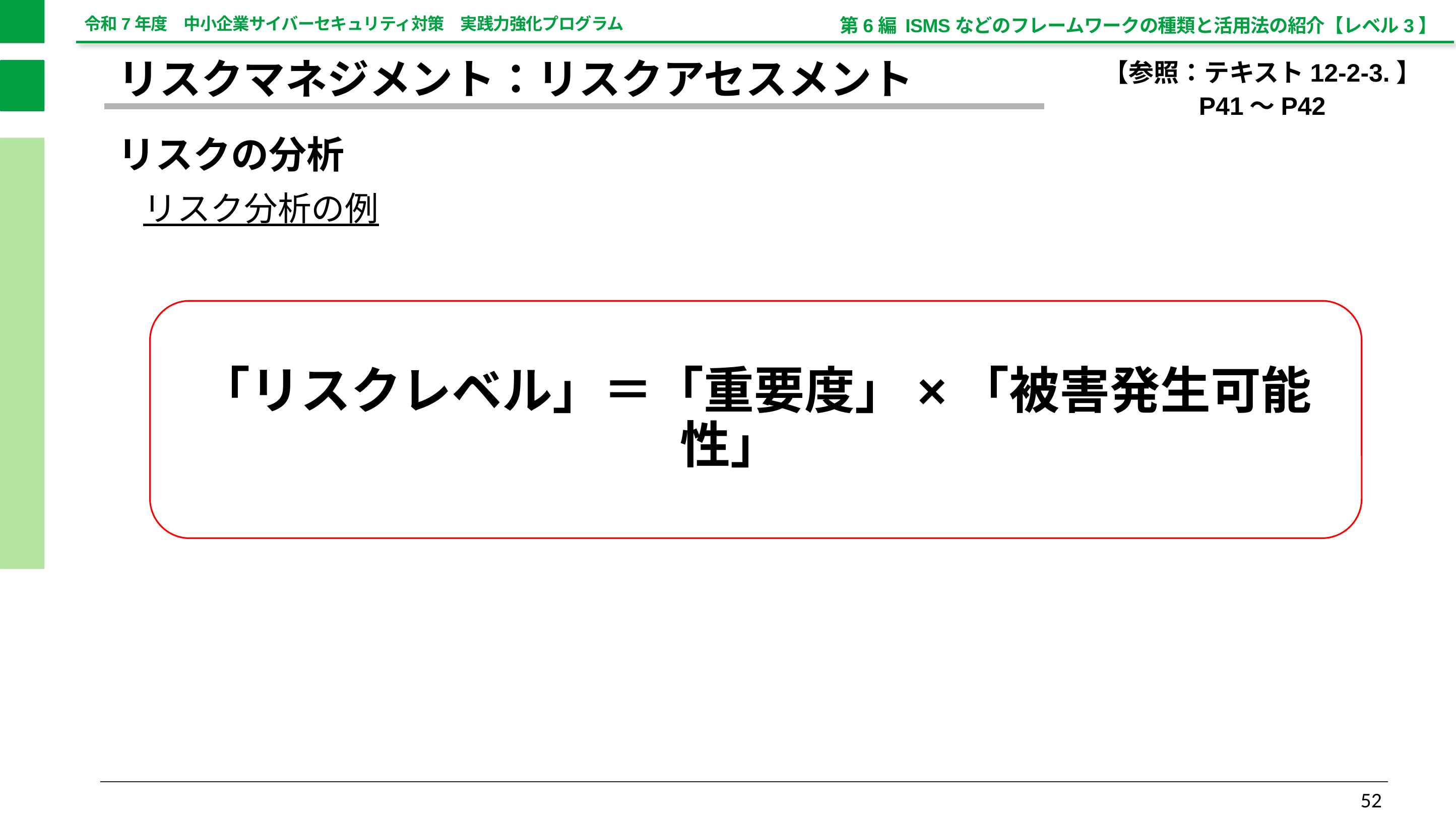

第6編 ISMSなどのフレームワークの種類と活用法の紹介【レベル3】
【参照：テキスト12-2-3.】
P41～P42
リスクマネジメント：リスクアセスメント
リスクの分析
リスク分析の例
「リスクレベル」＝「重要度」×「被害発生可能性」